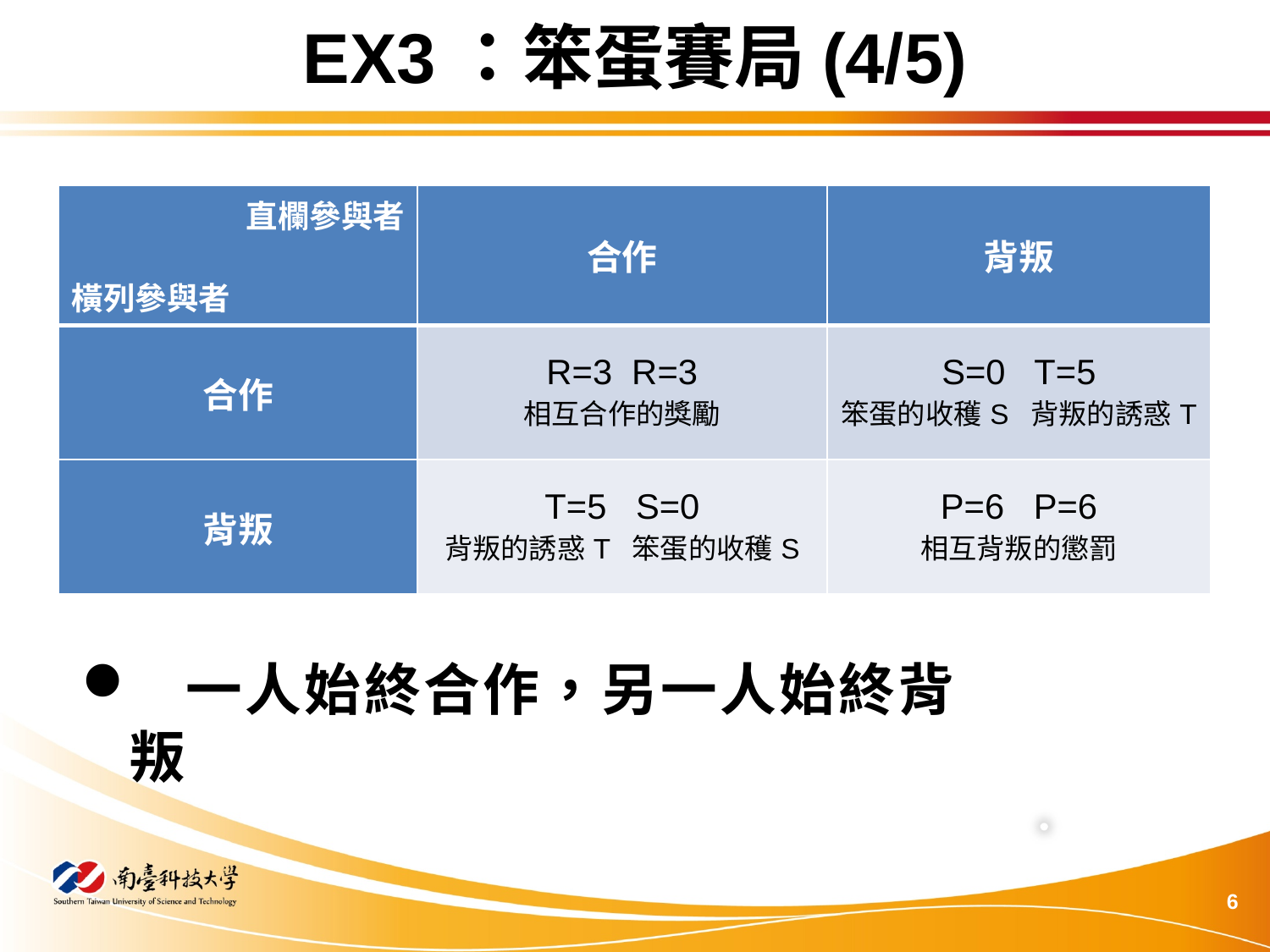

# EX3：笨蛋賽局(4/5)
| 直欄參與者 橫列參與者 | 合作 | 背叛 |
| --- | --- | --- |
| 合作 | R=3 R=3 相互合作的獎勵 | S=0 T=5 笨蛋的收穫S 背叛的誘惑T |
| 背叛 | T=5 S=0 背叛的誘惑T 笨蛋的收穫S | P=6 P=6 相互背叛的懲罰 |
  一人始終合作，另一人始終背叛
6